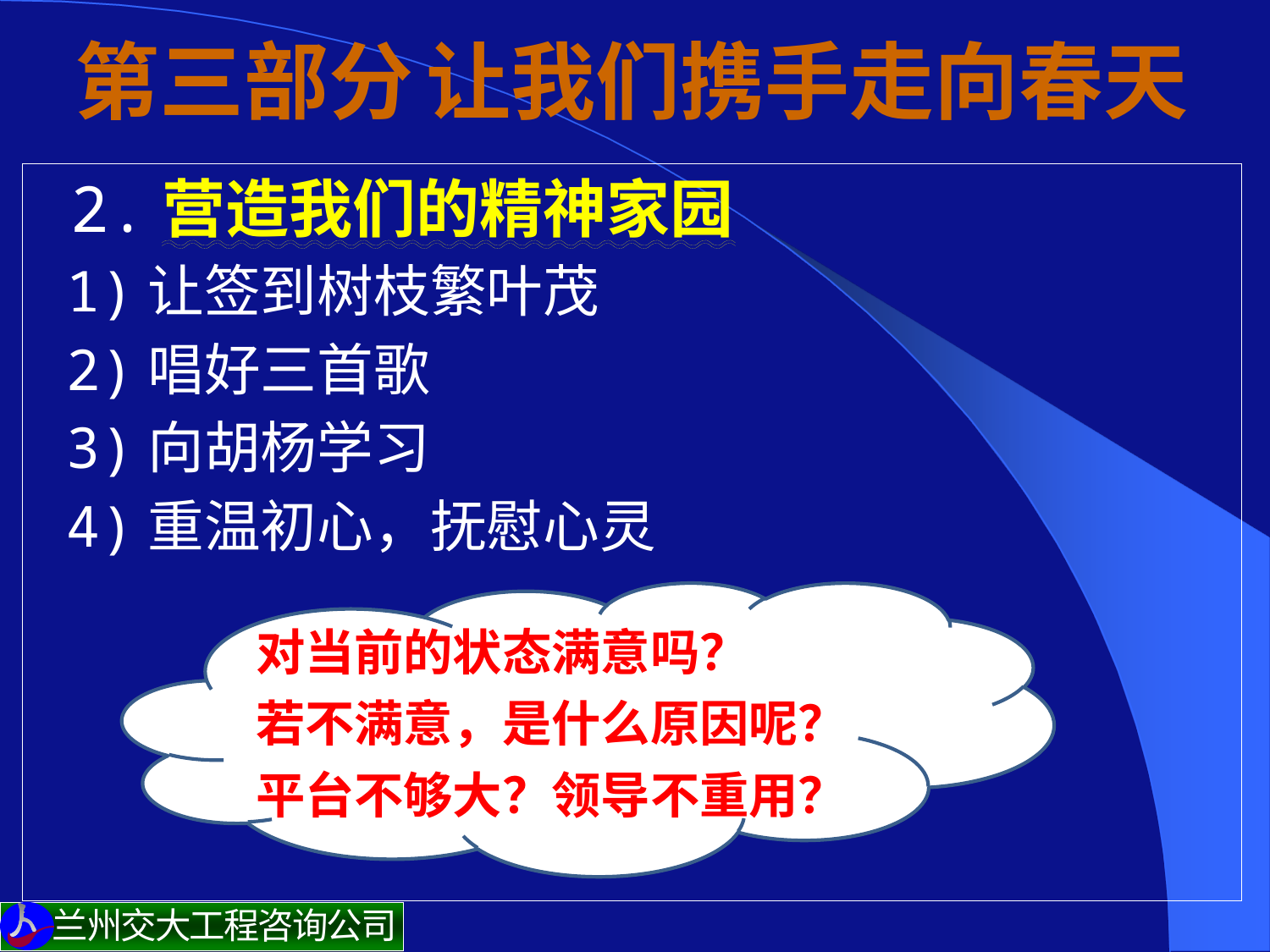

# 第三部分 让我们携手走向春天
 2.营造我们的精神家园
 1)让签到树枝繁叶茂
 2)唱好三首歌
 3)向胡杨学习
 4)重温初心，抚慰心灵
对当前的状态满意吗？
若不满意，是什么原因呢？
平台不够大？领导不重用？